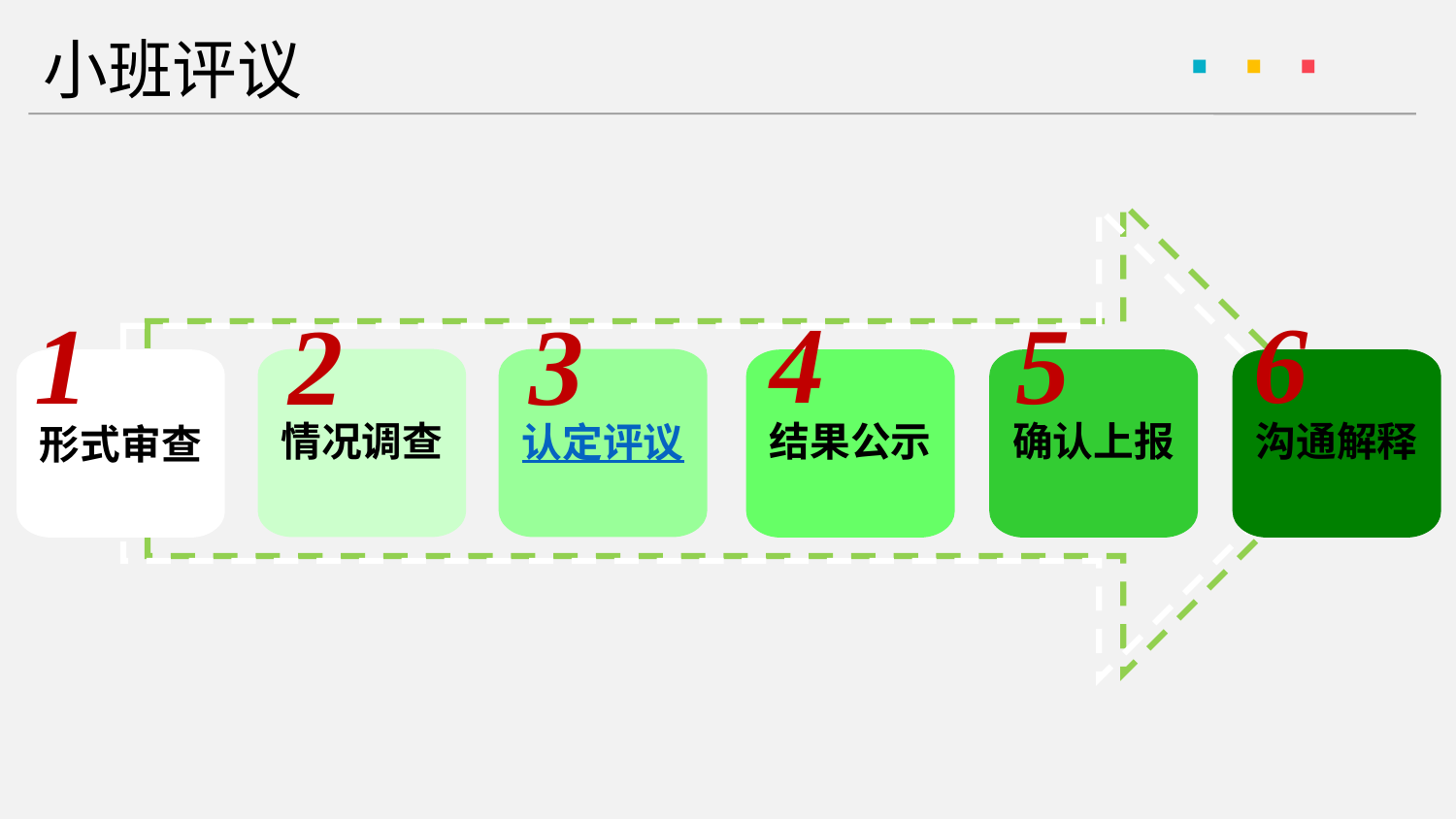

小班评议

4
6
1
5
2
3
情况调查
认定评议
形式审查
结果公示
确认上报
沟通解释